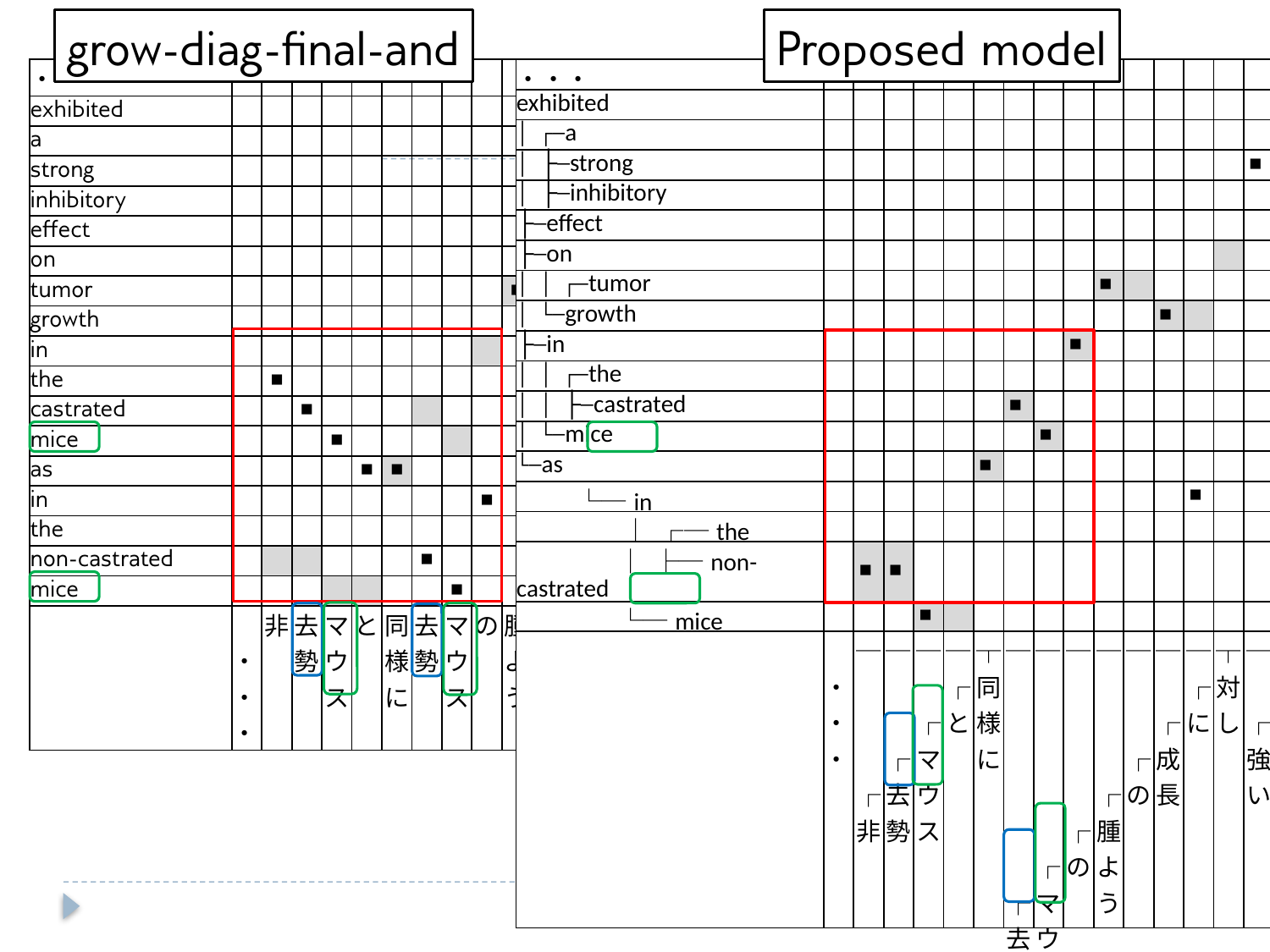

grow-diag-final-and
Proposed model
| ・・・ |  |  |  |  |  |  |  |  |  |  |  |  |  |  |  |  |  |  |  |
| --- | --- | --- | --- | --- | --- | --- | --- | --- | --- | --- | --- | --- | --- | --- | --- | --- | --- | --- | --- |
| exhibited |  |  |  |  |  |  |  |  |  |  |  |  |  |  |  |  |  | ■ | ■ |
| a |  |  |  |  |  |  |  |  |  |  |  |  |  |  |  |  |  |  |  |
| strong |  |  |  |  |  |  |  |  |  |  |  |  |  |  | ■ |  |  |  |  |
| inhibitory |  |  |  |  |  |  |  |  |  |  |  |  |  |  |  | ■ |  |  |  |
| effect |  |  |  |  |  |  |  |  |  |  |  |  |  |  |  |  | ■ |  |  |
| on |  |  |  |  |  |  |  |  |  |  |  |  | ■ | ■ |  |  |  |  |  |
| tumor |  |  |  |  |  |  |  |  |  | ■ |  |  |  |  |  |  |  |  |  |
| growth |  |  |  |  |  |  |  |  |  |  |  | ■ |  |  |  |  |  |  |  |
| in |  |  |  |  |  |  |  |  |  |  |  |  | ■ |  |  |  |  |  |  |
| the |  | ■ |  |  |  |  |  |  |  |  |  |  |  |  |  |  |  |  |  |
| castrated |  |  | ■ |  |  |  |  |  |  |  |  |  |  |  |  |  |  |  |  |
| mice |  |  |  | ■ |  |  |  |  |  |  |  |  |  |  |  |  |  |  |  |
| as |  |  |  |  | ■ | ■ |  |  |  |  |  |  |  |  |  |  |  |  |  |
| in |  |  |  |  |  |  |  |  | ■ |  |  |  |  |  |  |  |  |  |  |
| the |  |  |  |  |  |  |  |  |  |  |  |  |  |  |  |  |  |  |  |
| non-castrated |  |  |  |  |  |  | ■ |  |  |  |  |  |  |  |  |  |  |  |  |
| mice |  |  |  |  |  |  |  | ■ |  |  |  |  |  |  |  |  |  |  |  |
|  | ・・・ | 非 | 去 勢 | マ ウ ス | と | 同 様 に | 去 勢 | マ ウ ス | の | 腫 よ う | の | 成 長 | に | 対 し | 強 い | 抑 制 | 効 果 | を | 示 し た |
| ・・・ |  |  |  |  |  |  |  |  |  |  |  |  |  |  |  |  |  |  |  |
| --- | --- | --- | --- | --- | --- | --- | --- | --- | --- | --- | --- | --- | --- | --- | --- | --- | --- | --- | --- |
| exhibited |  |  |  |  |  |  |  |  |  |  |  |  |  |  |  |  |  | ■ | ■ |
| │  ┌─a |  |  |  |  |  |  |  |  |  |  |  |  |  |  |  |  |  |  |  |
| │  ├─strong |  |  |  |  |  |  |  |  |  |  |  |  |  |  | ■ |  |  |  |  |
| │  ├─inhibitory |  |  |  |  |  |  |  |  |  |  |  |  |  |  |  | ■ |  |  |  |
| ├─effect |  |  |  |  |  |  |  |  |  |  |  |  |  |  |  |  | ■ |  |  |
| ├─on |  |  |  |  |  |  |  |  |  |  |  |  |  |  |  |  |  |  |  |
| │  │  ┌─tumor |  |  |  |  |  |  |  |  |  | ■ |  |  |  |  |  |  |  |  |  |
| │  └─growth |  |  |  |  |  |  |  |  |  |  |  | ■ |  |  |  |  |  |  |  |
| ├─in |  |  |  |  |  |  |  |  | ■ |  |  |  |  |  |  |  |  |  |  |
| │  │  ┌─the |  |  |  |  |  |  |  |  |  |  |  |  |  |  |  |  |  |  |  |
| │  │  ├─castrated |  |  |  |  |  |  | ■ |  |  |  |  |  |  |  |  |  |  |  |  |
| │  └─mice |  |  |  |  |  |  |  | ■ |  |  |  |  |  |  |  |  |  |  |  |
| └─as |  |  |  |  |  | ■ |  |  |  |  |  |  |  |  |  |  |  |  |  |
| └─in |  |  |  |  |  |  |  |  |  |  |  |  | ■ |  |  |  |  |  |  |
| │  ┌─the |  |  |  |  |  |  |  |  |  |  |  |  |  |  |  |  |  |  |  |
| │  ├─non-castrated |  | ■ | ■ |  |  |  |  |  |  |  |  |  |  |  |  |  |  |  |  |
| └─mice |  |  |  | ■ |  |  |  |  |  |  |  |  |  |  |  |  |  |  |  |
|  | ・・・ | ─          ┌ 非 | ─       ┌ 去 勢 | ─    ┌ マ ウ ス | ─ ┌ と | ┬ 同 様 に | ─                    ┌ 去 勢 | ─                ┌ マ ウ ス | ─              ┌ の | ─          ┌ 腫 よ う | ─        ┌ の | ─    ┌ 成 長 | ─ ┌ に | ┬ 対 し | ─    ┌ 強 い | ─     ┬ 抑 制 | ─ ┌ 効 果 | ┬ を | 示 し た |